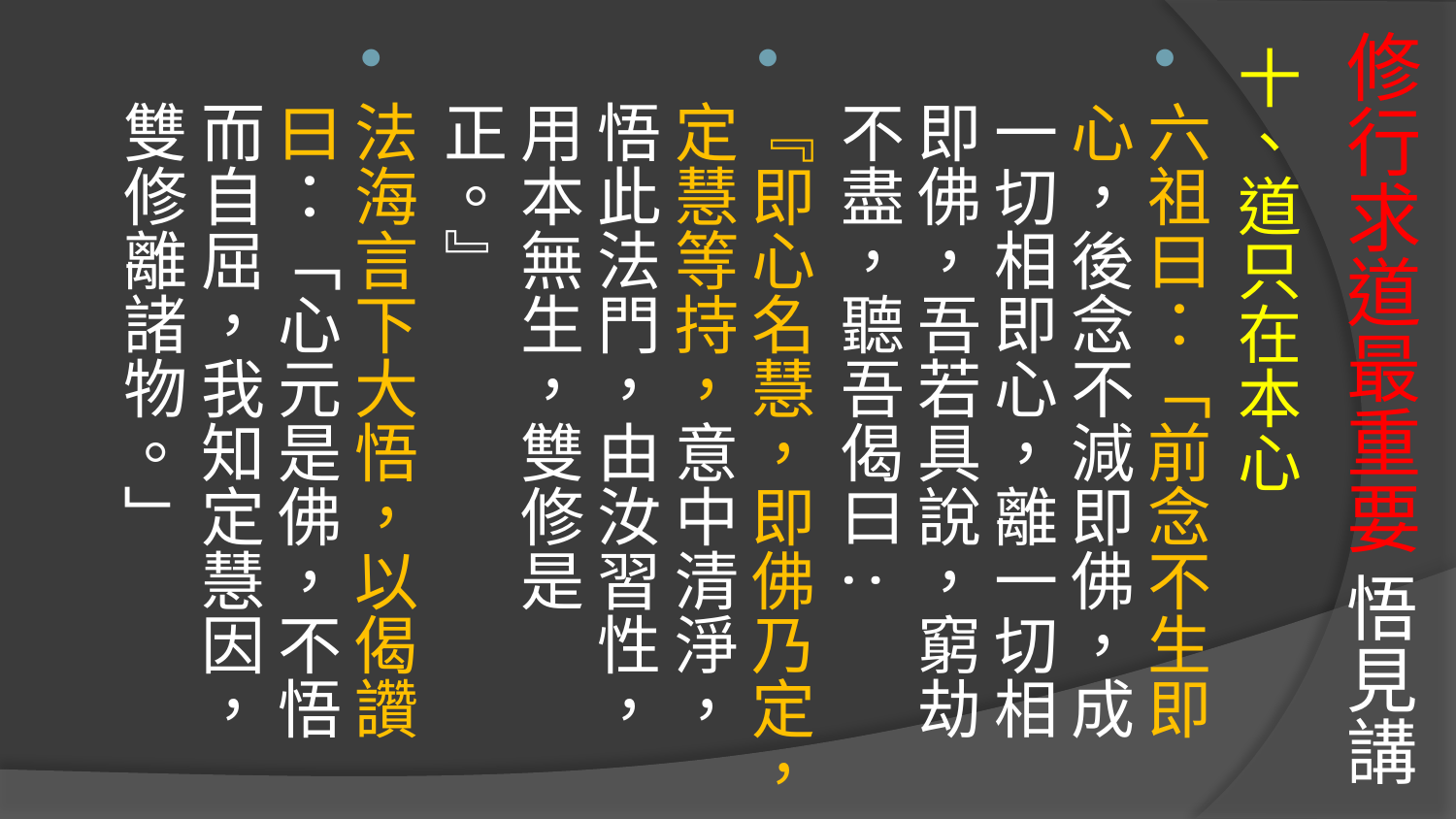

# 修行求道最重要 悟見講
十、道只在本心
六祖曰：「前念不生即心，後念不減即佛，成一切相即心，離一切相即佛，吾若具說，窮劫不盡，聽吾偈曰:
『即心名慧，即佛乃定，定慧等持，意中清淨，悟此法門，由汝習性，用本無生，雙修是正。』
法海言下大悟，以偈讚曰：「心元是佛，不悟而自屈，我知定慧因，雙修離諸物。」